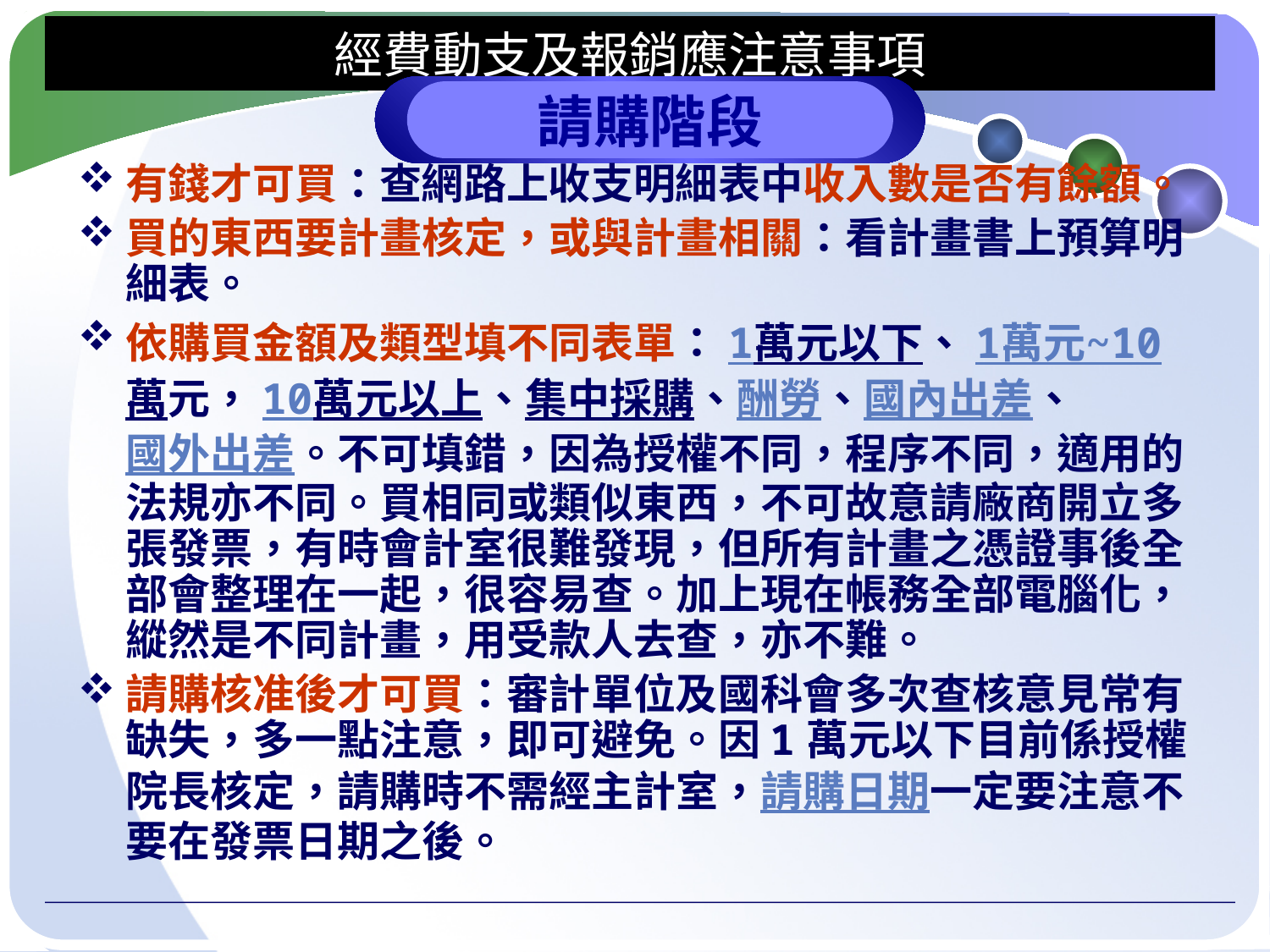

# 經費動支及報銷應注意事項

請購階段
有錢才可買：查網路上收支明細表中收入數是否有餘額。
買的東西要計畫核定，或與計畫相關：看計畫書上預算明細表。
依購買金額及類型填不同表單：1萬元以下、1萬元~10萬元，10萬元以上、集中採購、酬勞、國內出差、國外出差。不可填錯，因為授權不同，程序不同，適用的法規亦不同。買相同或類似東西，不可故意請廠商開立多張發票，有時會計室很難發現，但所有計畫之憑證事後全部會整理在一起，很容易查。加上現在帳務全部電腦化，縱然是不同計畫，用受款人去查，亦不難。
請購核准後才可買：審計單位及國科會多次查核意見常有缺失，多一點注意，即可避免。因1萬元以下目前係授權院長核定，請購時不需經主計室，請購日期一定要注意不要在發票日期之後。